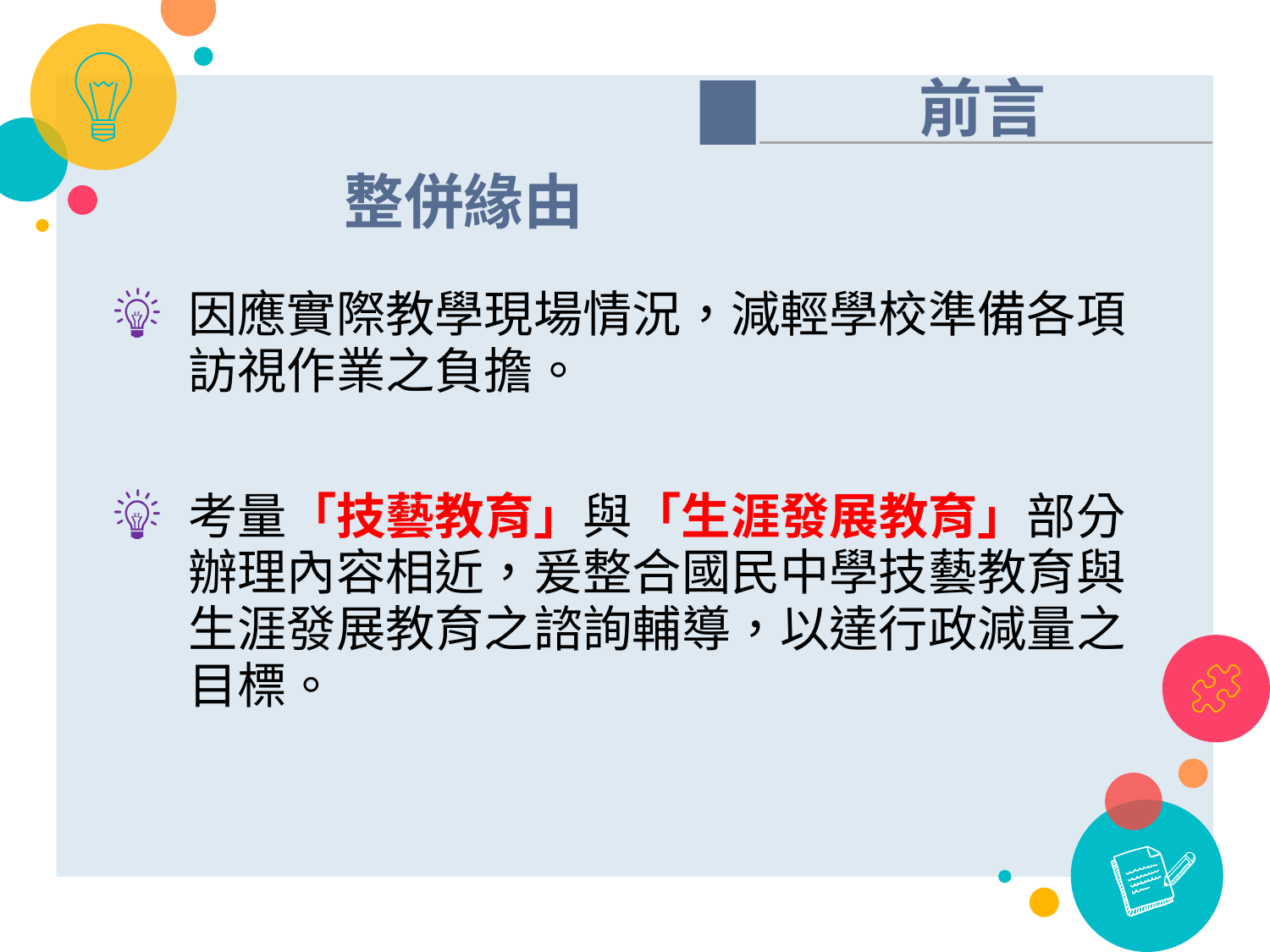

前言

整併緣由
因應實際教學現場情況，減輕學校準備各項訪視作業之負擔。

考量「技藝教育」與「生涯發展教育」部分辦理內容相近，爰整合國民中學技藝教育與生涯發展教育之諮詢輔導，以達行政減量之目標。